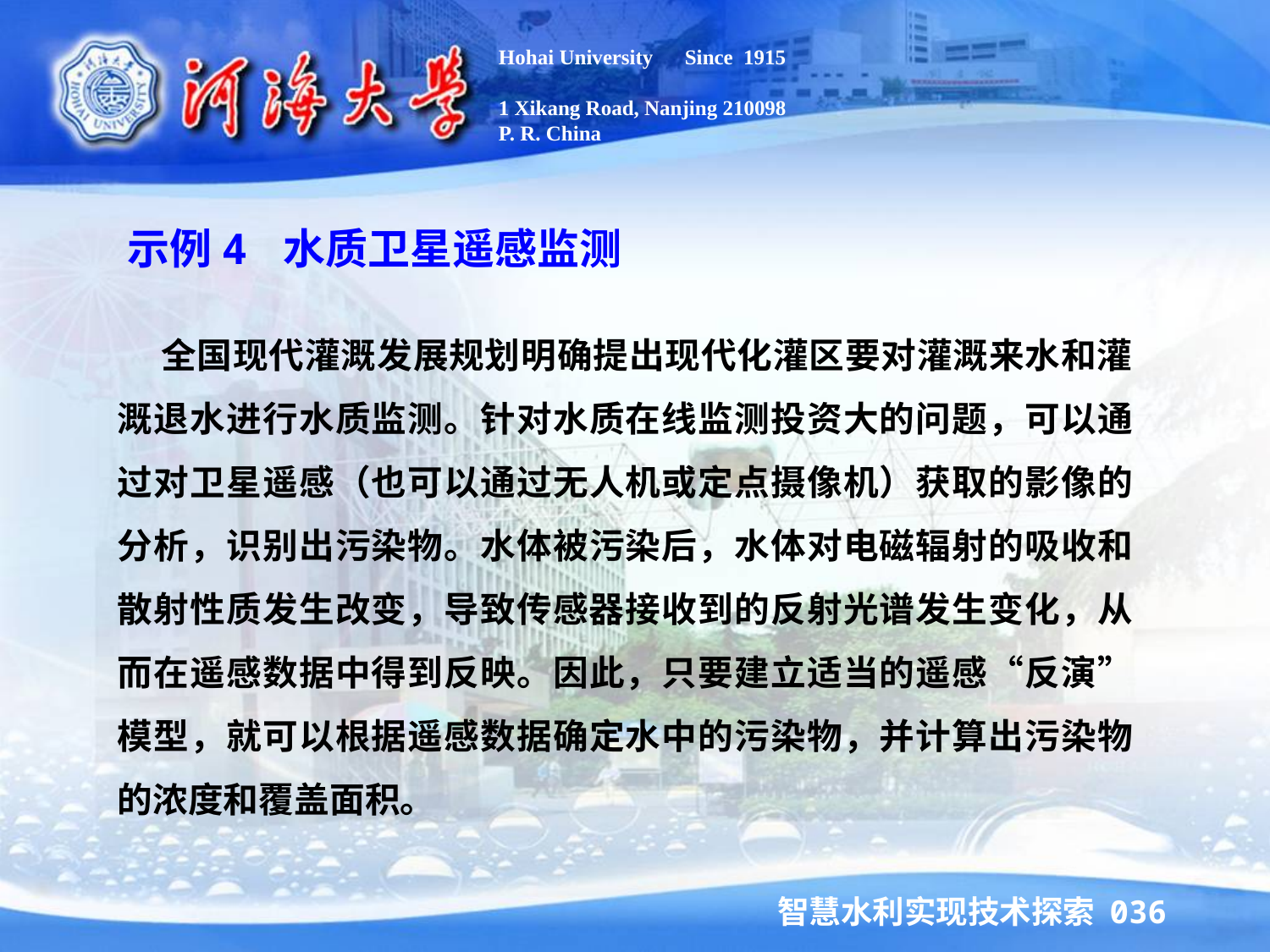

Hohai University      Since  1915
1 Xikang Road, Nanjing 210098
P. R. China
示例4 水质卫星遥感监测
    全国现代灌溉发展规划明确提出现代化灌区要对灌溉来水和灌溉退水进行水质监测。针对水质在线监测投资大的问题，可以通过对卫星遥感（也可以通过无人机或定点摄像机）获取的影像的分析，识别出污染物。水体被污染后，水体对电磁辐射的吸收和散射性质发生改变，导致传感器接收到的反射光谱发生变化，从而在遥感数据中得到反映。因此，只要建立适当的遥感“反演”模型，就可以根据遥感数据确定水中的污染物，并计算出污染物的浓度和覆盖面积。
智慧水利实现技术探索 036